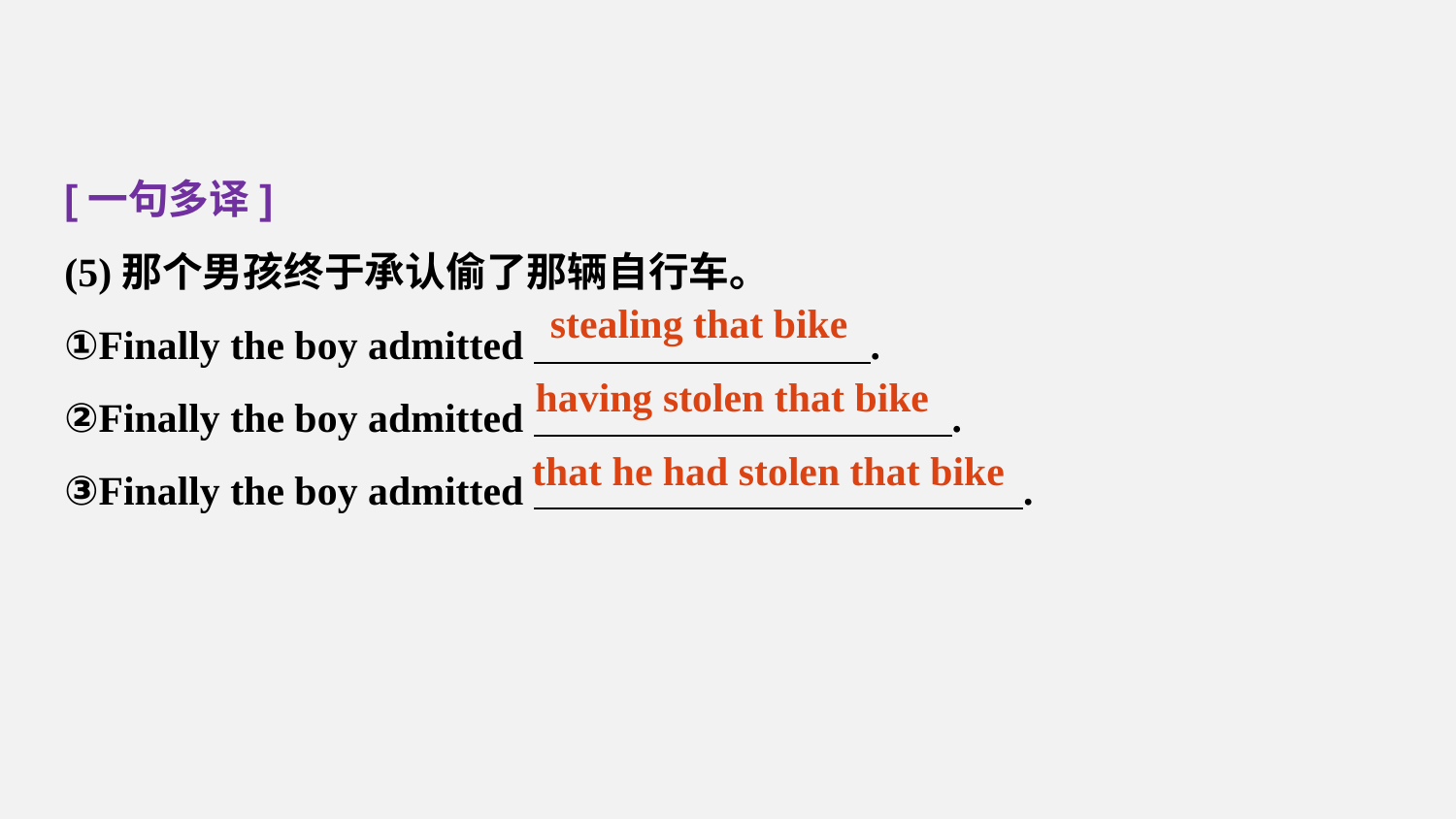

[一句多译]
(5)那个男孩终于承认偷了那辆自行车。
①Finally the boy admitted                                  .
②Finally the boy admitted                                          .
③Finally the boy admitted                                                 .
stealing that bike
having stolen that bike
that he had stolen that bike